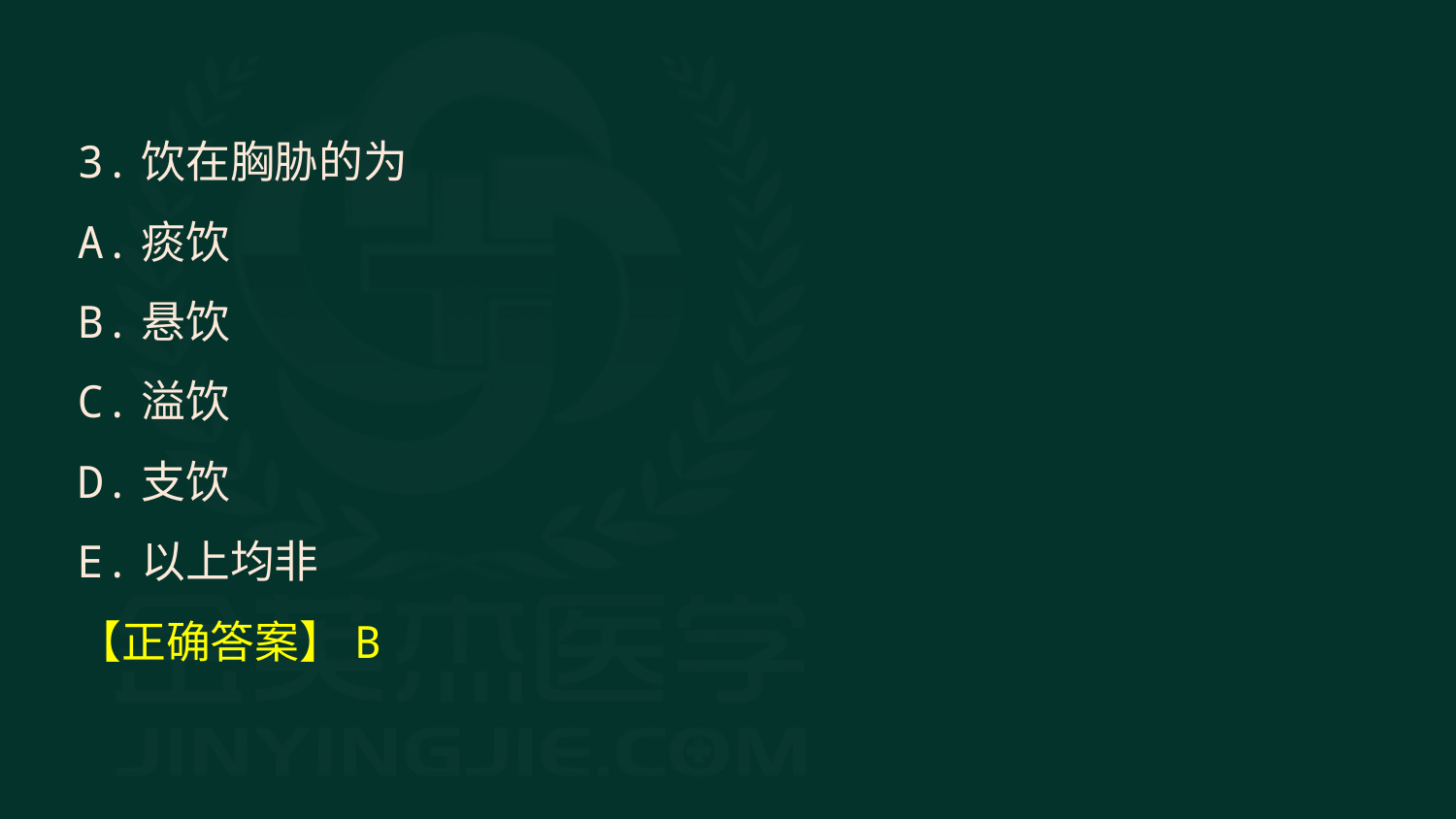

3.饮在胸胁的为
A.痰饮
B.悬饮
C.溢饮
D.支饮
E.以上均非
【正确答案】B